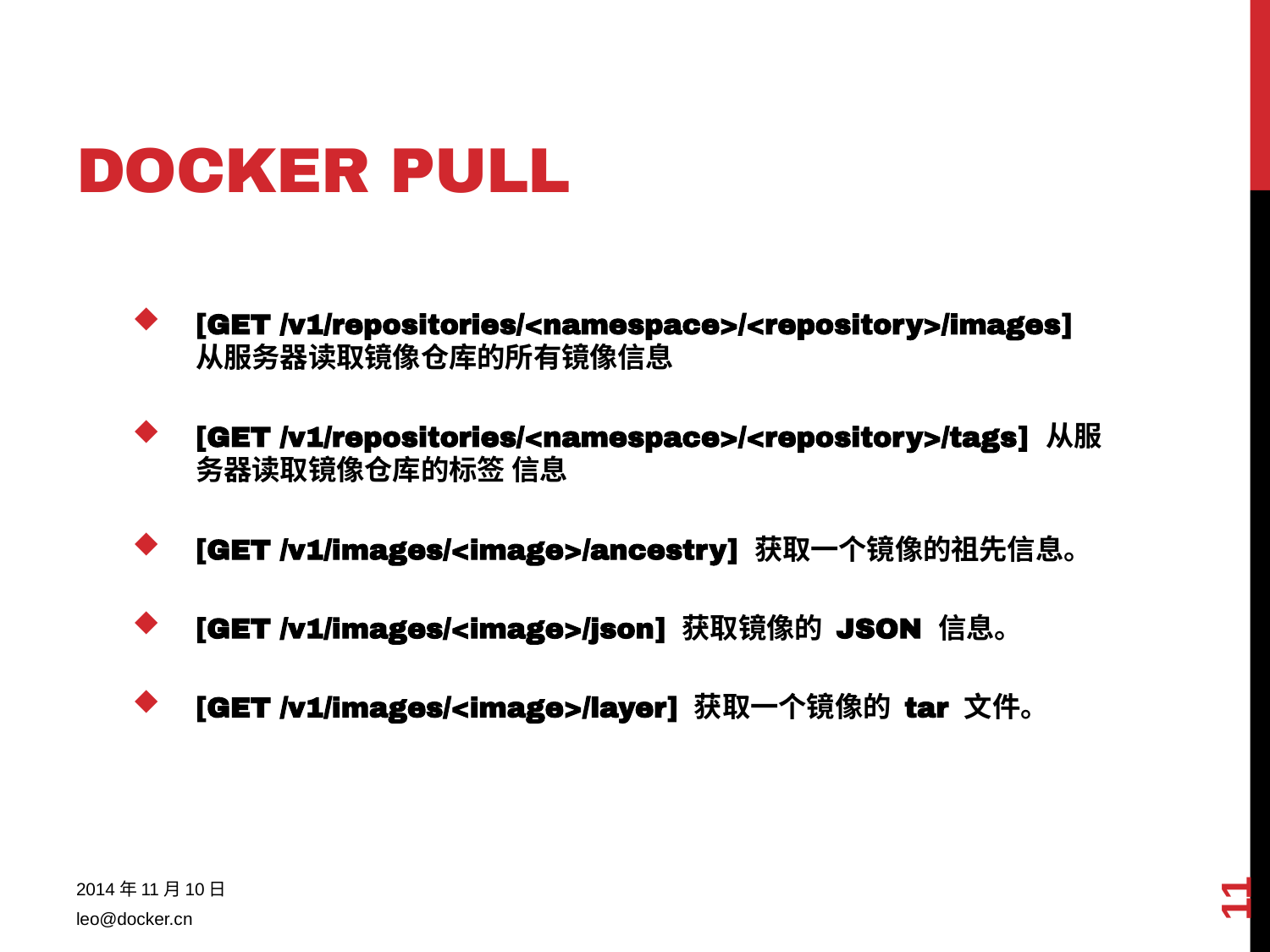

Docker PULL

[GET /v1/repositories/<namespace>/<repository>/images] 从服务器读取镜像仓库的所有镜像信息

[GET /v1/repositories/<namespace>/<repository>/tags] 从服务器读取镜像仓库的标签 信息

[GET /v1/images/<image>/ancestry] 获取一个镜像的祖先信息。

[GET /v1/images/<image>/json] 获取镜像的 JSON 信息。

[GET /v1/images/<image>/layer] 获取一个镜像的 tar 文件。
11
2014年11月10日
leo@docker.cn